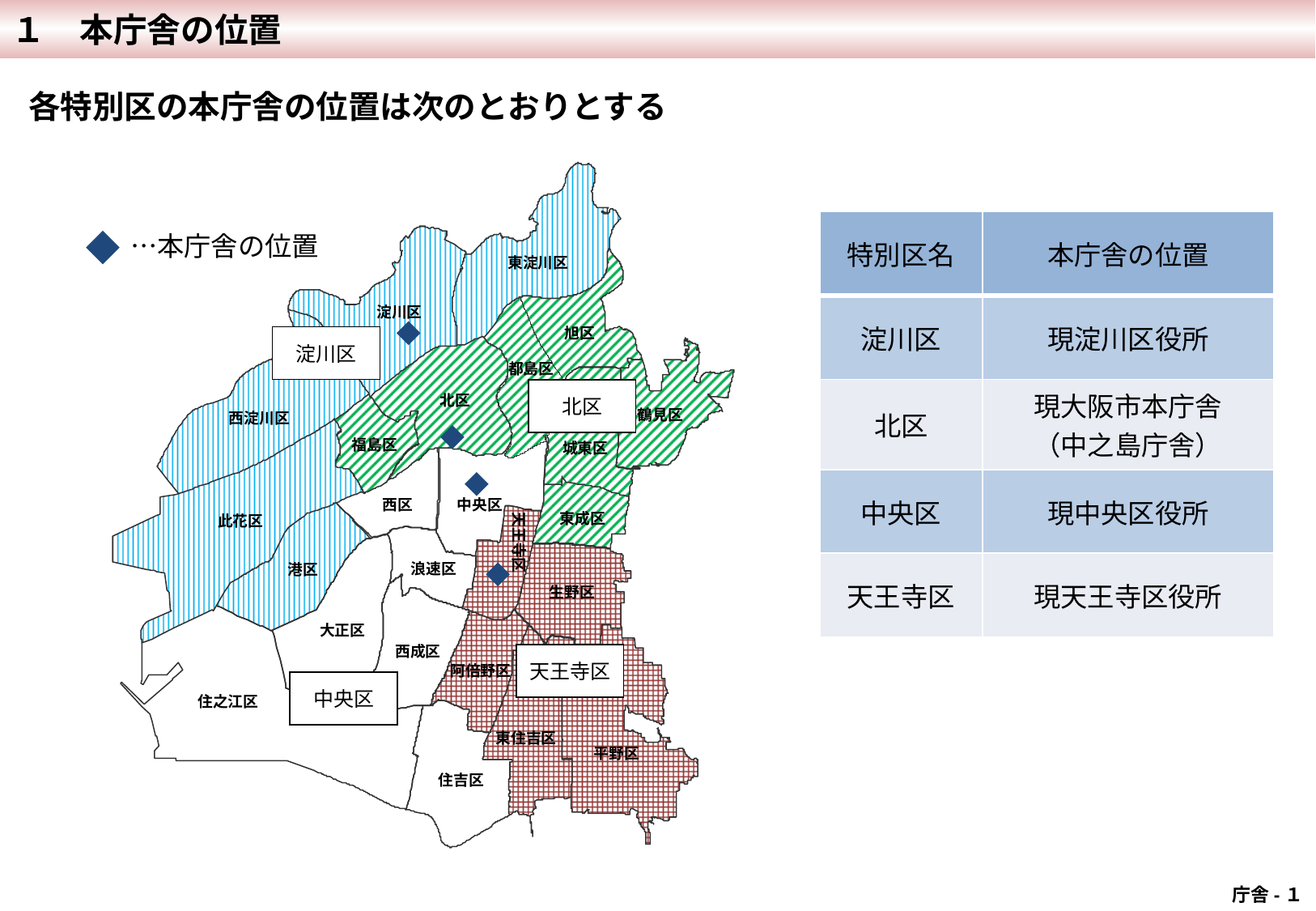

１　本庁舎の位置
各特別区の本庁舎の位置は次のとおりとする

東淀川区
淀川区
旭区
都島区
北区
鶴見区
西淀川区
福島区
城東区
西区
中央区
東成区
此花区
天王寺区
浪速区
港区
生野区
大正区
阿倍野区
西成区
住之江区
東住吉区
平野区
住吉区
| 特別区名 | 本庁舎の位置 |
| --- | --- |
| 淀川区 | 現淀川区役所 |
| 北区 | 現大阪市本庁舎 （中之島庁舎） |
| 中央区 | 現中央区役所 |
| 天王寺区 | 現天王寺区役所 |
　…本庁舎の位置

淀川区
北区

天王寺区
中央区
 庁舎-１